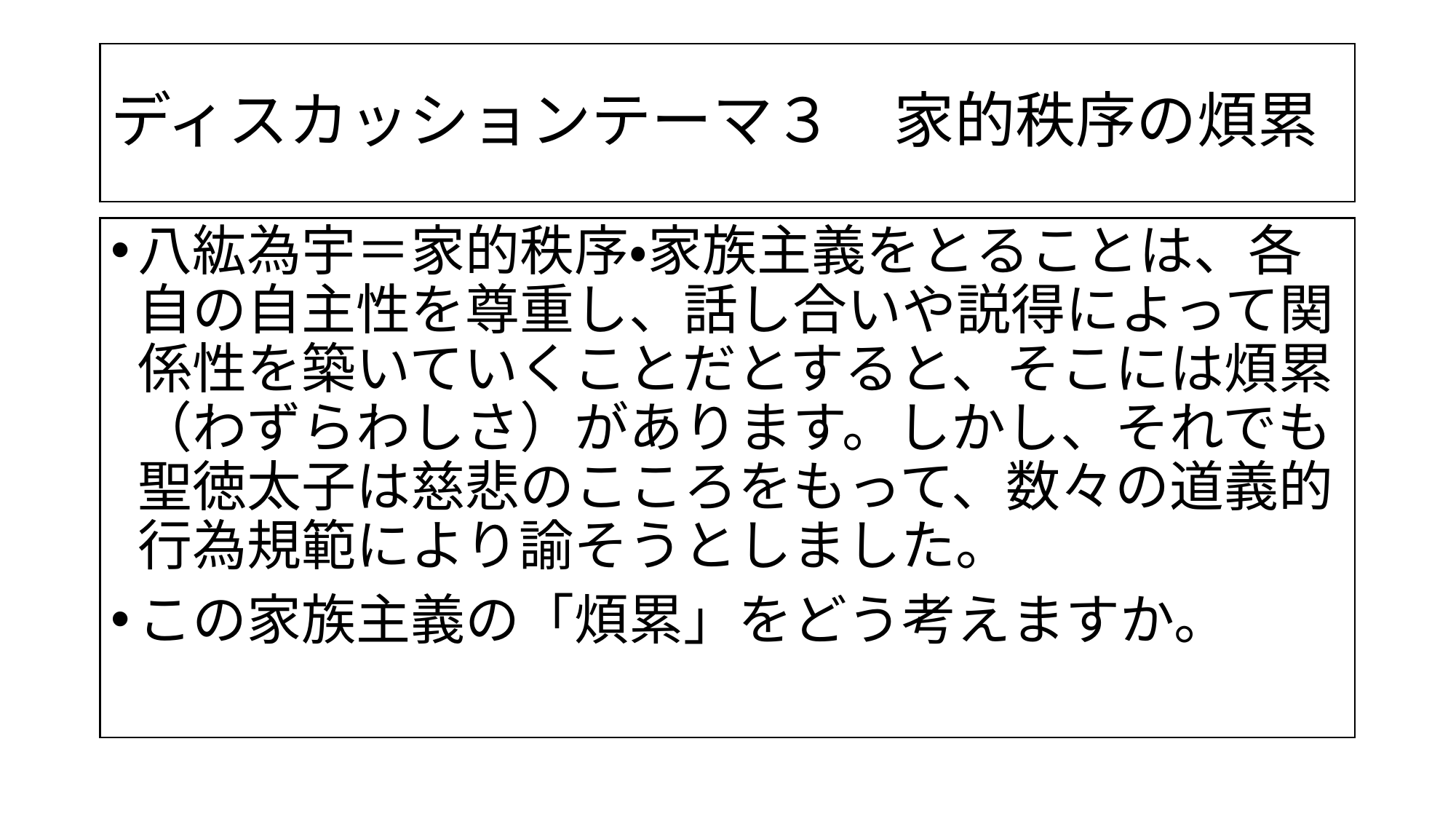

# ディスカッションテーマ３　家的秩序の煩累
八紘為宇＝家的秩序・家族主義をとることは、各自の自主性を尊重し、話し合いや説得によって関係性を築いていくことだとすると、そこには煩累（わずらわしさ）があります。しかし、それでも聖徳太子は慈悲のこころをもって、数々の道義的行為規範により諭そうとしました。
この家族主義の「煩累」をどう考えますか。